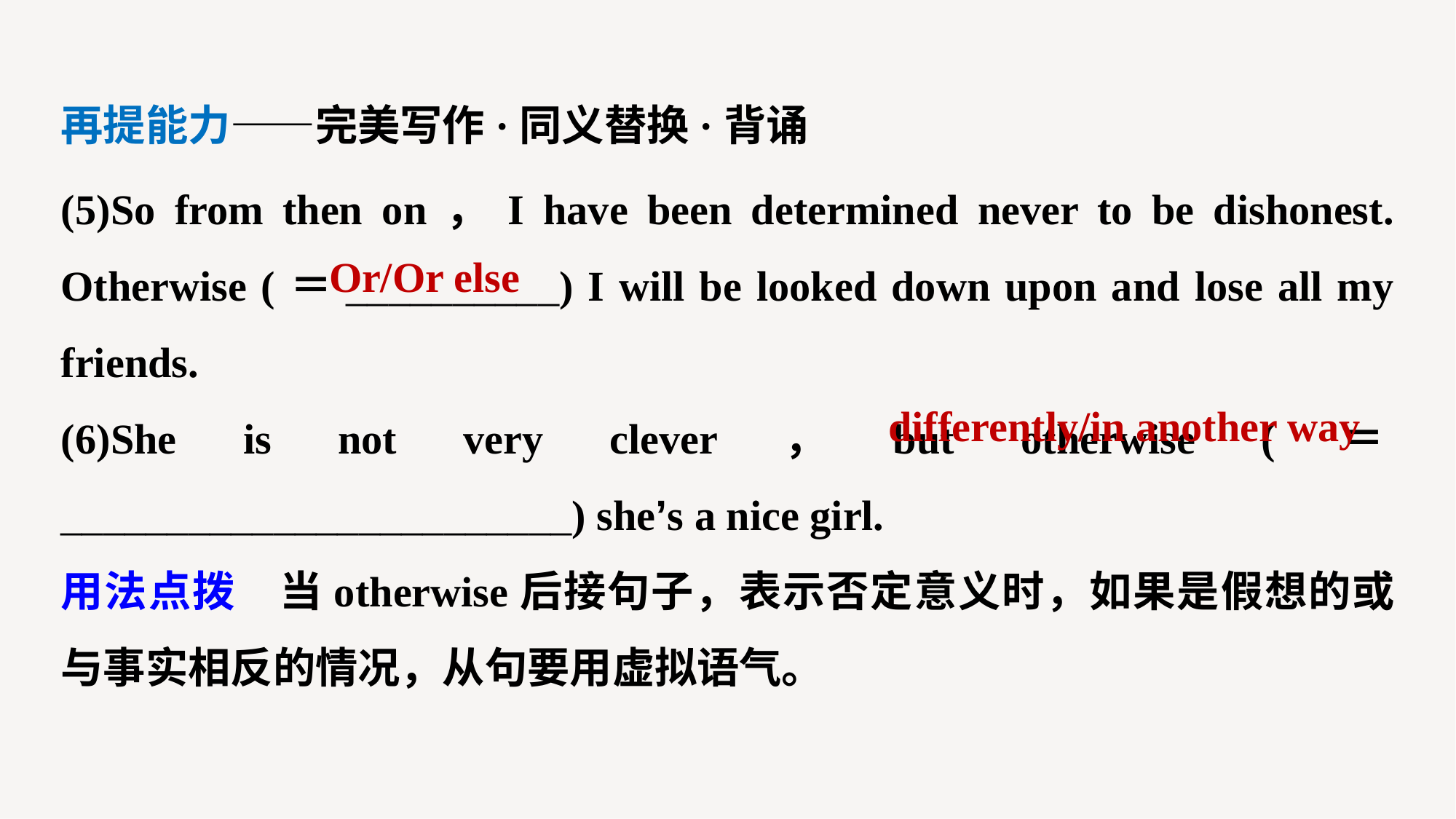

再提能力——完美写作·同义替换·背诵
(5)So from then on，I have been determined never to be dishonest. Otherwise (＝__________) I will be looked down upon and lose all my friends.
(6)She is not very clever，but otherwise (＝________________________) she’s a nice girl.
用法点拨　当otherwise后接句子，表示否定意义时，如果是假想的或与事实相反的情况，从句要用虚拟语气。
Or/Or else
differently/in another way